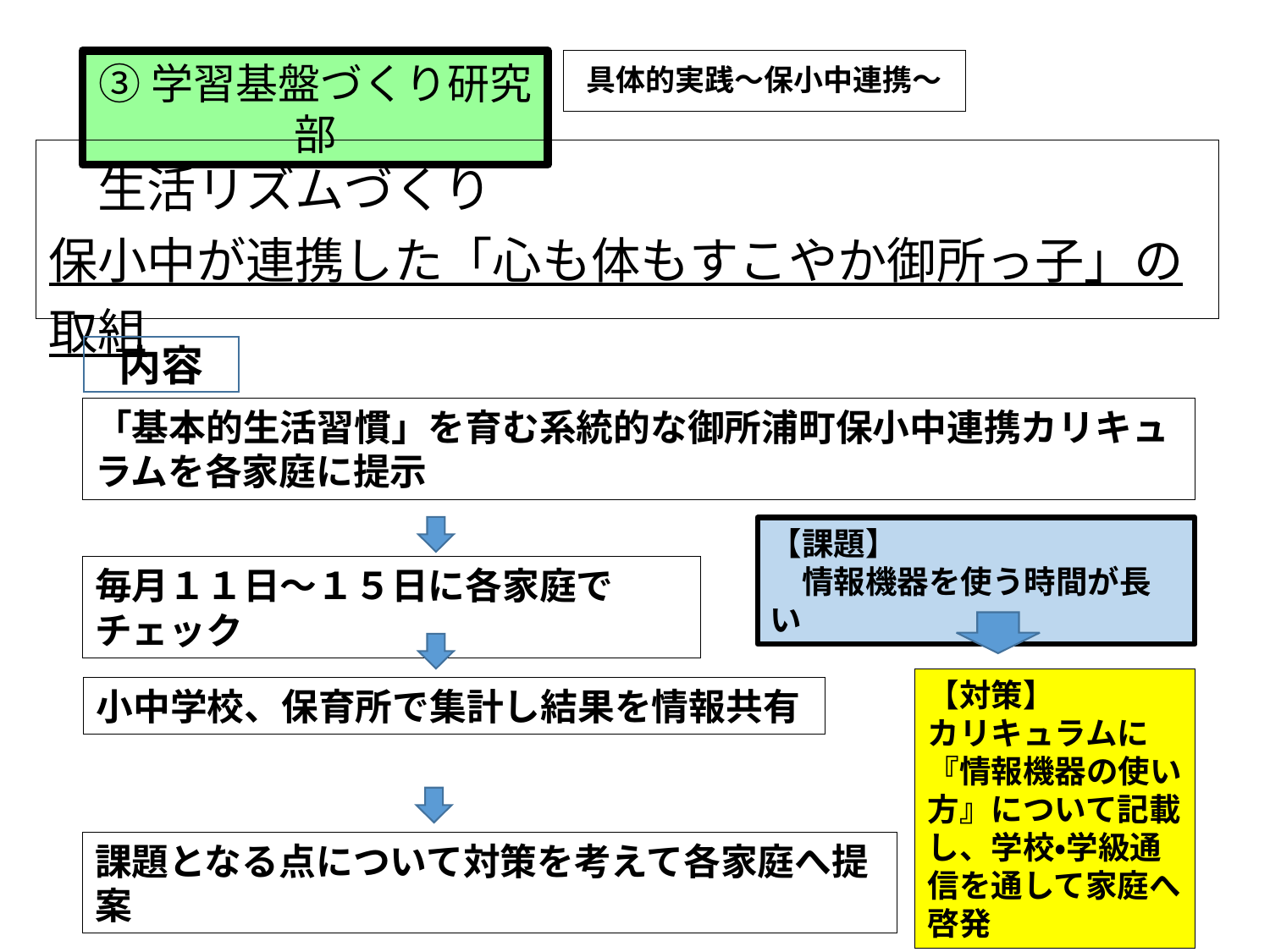

③学習基盤づくり研究部
具体的実践～保小中連携～
　生活リズムづくり
保小中が連携した「心も体もすこやか御所っ子」の取組
内容
「基本的生活習慣」を育む系統的な御所浦町保小中連携カリキュラムを各家庭に提示

【課題】
　情報機器を使う時間が長い
毎月１１日～１５日に各家庭でチェック

【対策】
カリキュラムに『情報機器の使い方』について記載し、学校・学級通信を通して家庭へ啓発
小中学校、保育所で集計し結果を情報共有

課題となる点について対策を考えて各家庭へ提案
22
（絵）本をたくさん読む子ども
ノ－テレビ・ノーゲームデーの実施